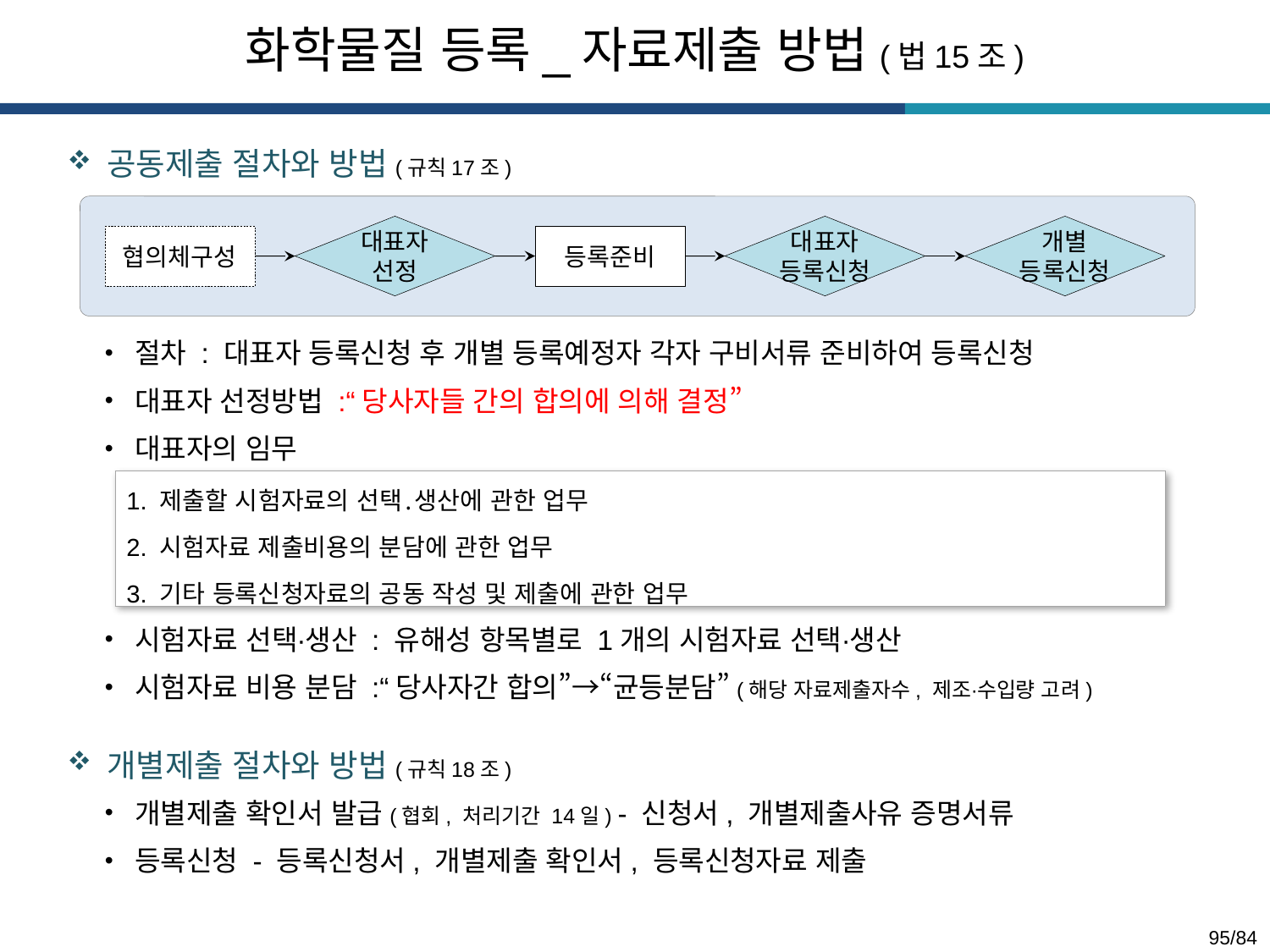

화학물질 등록_자료제출 방법(법15조)
공동제출 절차와 방법(규칙17조)

대표자 선정
대표자 등록신청
개별
등록신청
협의체구성
등록준비
절차 : 대표자 등록신청 후 개별 등록예정자 각자 구비서류 준비하여 등록신청
대표자 선정방법 :“당사자들 간의 합의에 의해 결정”
대표자의 임무

시험자료 선택∙생산 : 유해성 항목별로 1개의 시험자료 선택∙생산
시험자료 비용 분담 :“당사자간 합의”→“균등분담”(해당 자료제출자수, 제조∙수입량 고려)
| 1. 제출할 시험자료의 선택․생산에 관한 업무 2. 시험자료 제출비용의 분담에 관한 업무 3. 기타 등록신청자료의 공동 작성 및 제출에 관한 업무 |
| --- |
개별제출 절차와 방법(규칙18조)
개별제출 확인서 발급(협회, 처리기간 14일) - 신청서, 개별제출사유 증명서류
등록신청 - 등록신청서, 개별제출 확인서, 등록신청자료 제출